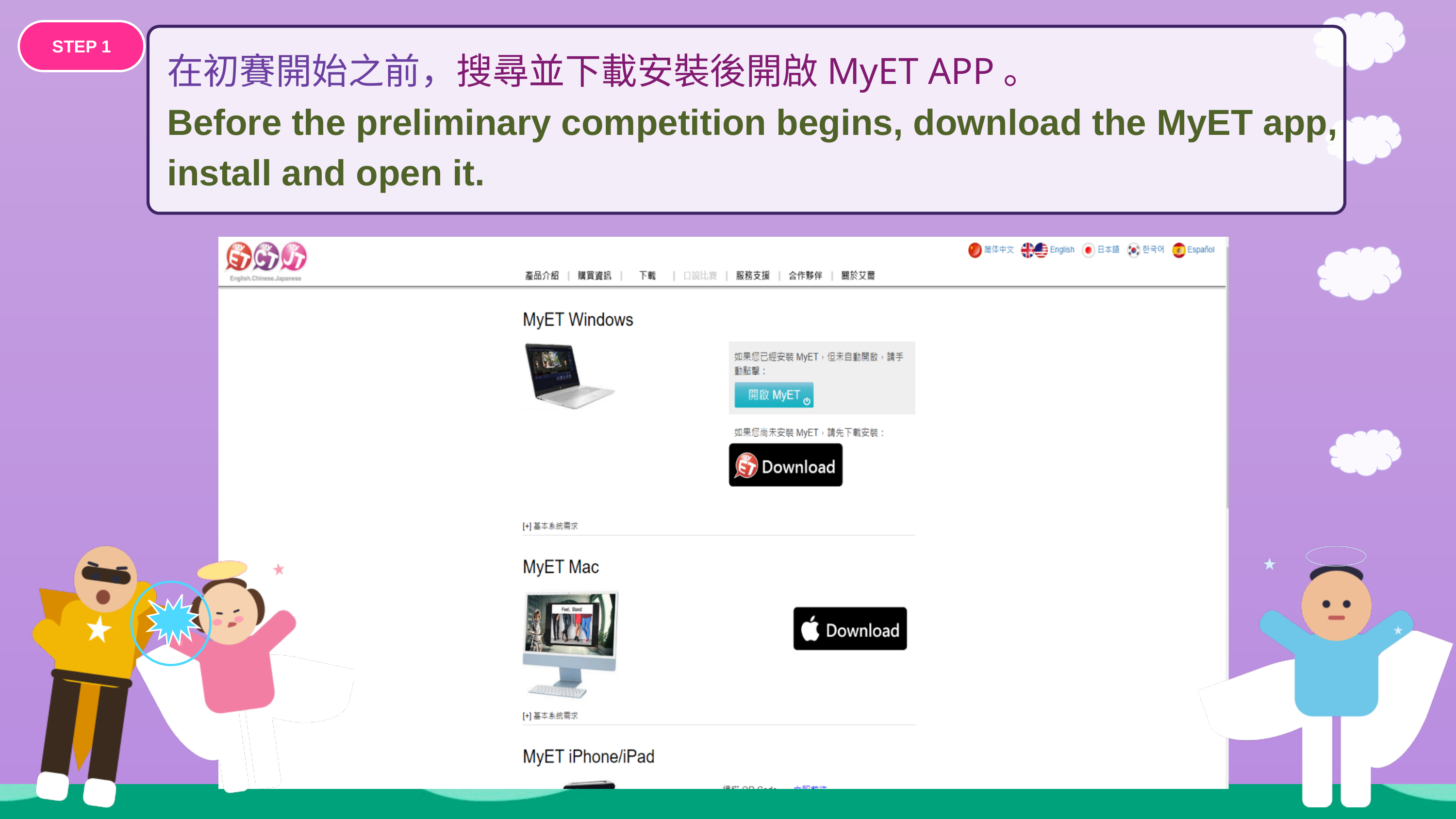

STEP 1

在初賽開始之前，搜尋並下載安裝後開啟MyET APP。
Before the preliminary competition begins, download the MyET app, install and open it.